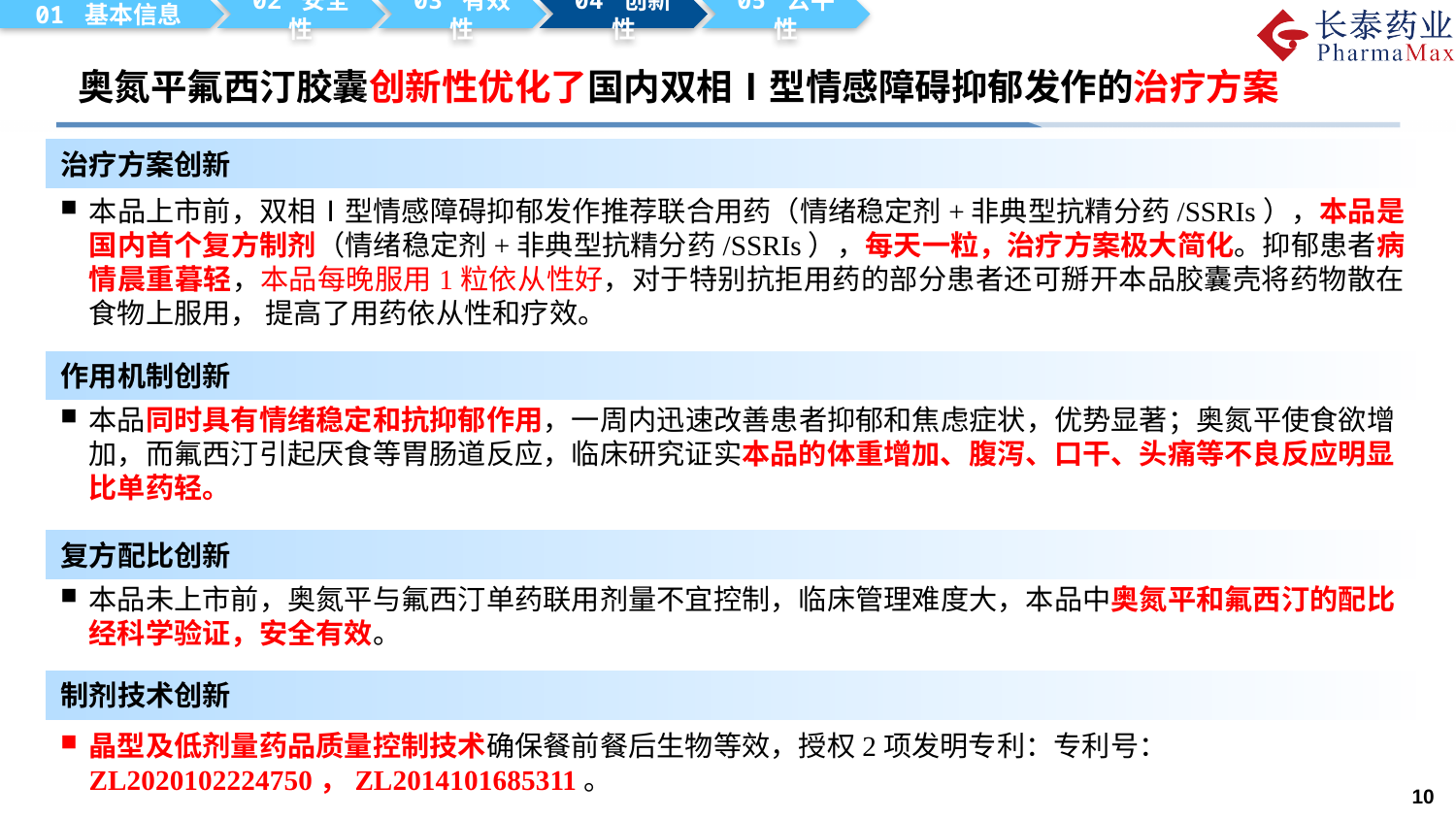

01 基本信息
02 安全性
03 有效性
04 创新性
05 公平性
# 奥氮平氟西汀胶囊创新性优化了国内双相Ⅰ型情感障碍抑郁发作的治疗方案
治疗方案创新
本品上市前，双相Ⅰ型情感障碍抑郁发作推荐联合用药（情绪稳定剂+非典型抗精分药/SSRIs），本品是国内首个复方制剂（情绪稳定剂+非典型抗精分药/SSRIs），每天一粒，治疗方案极大简化。抑郁患者病情晨重暮轻，本品每晚服用1粒依从性好，对于特别抗拒用药的部分患者还可掰开本品胶囊壳将药物散在食物上服用， 提高了用药依从性和疗效。
作用机制创新
本品同时具有情绪稳定和抗抑郁作用，一周内迅速改善患者抑郁和焦虑症状，优势显著；奥氮平使食欲增加，而氟西汀引起厌食等胃肠道反应，临床研究证实本品的体重增加、腹泻、口干、头痛等不良反应明显比单药轻。
复方配比创新
本品未上市前，奥氮平与氟西汀单药联用剂量不宜控制，临床管理难度大，本品中奥氮平和氟西汀的配比经科学验证，安全有效。
制剂技术创新
晶型及低剂量药品质量控制技术确保餐前餐后生物等效，授权2项发明专利：专利号：ZL2020102224750，ZL2014101685311。